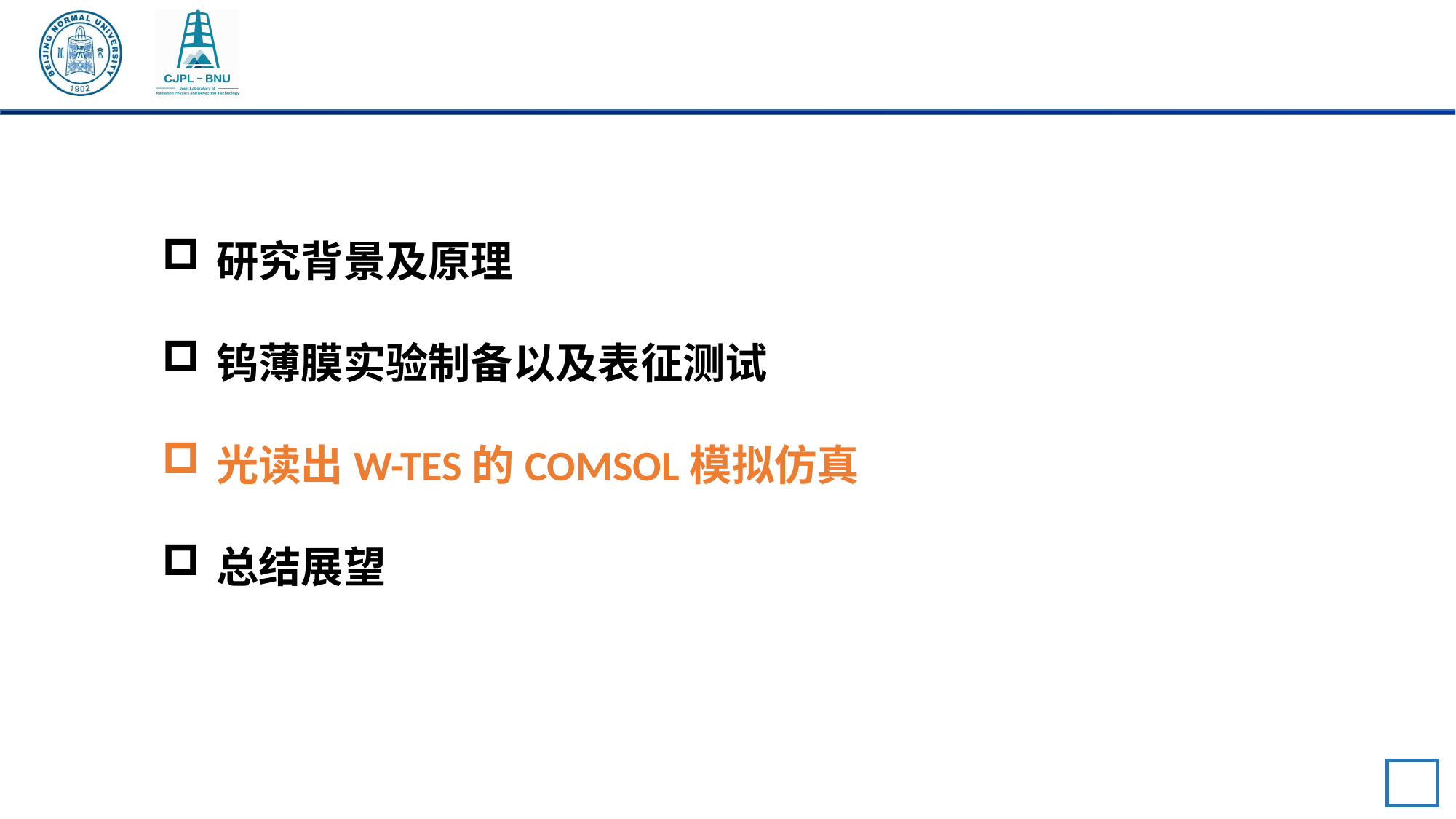

研究背景及原理
钨薄膜实验制备以及表征测试
光读出W-TES的COMSOL模拟仿真
总结展望